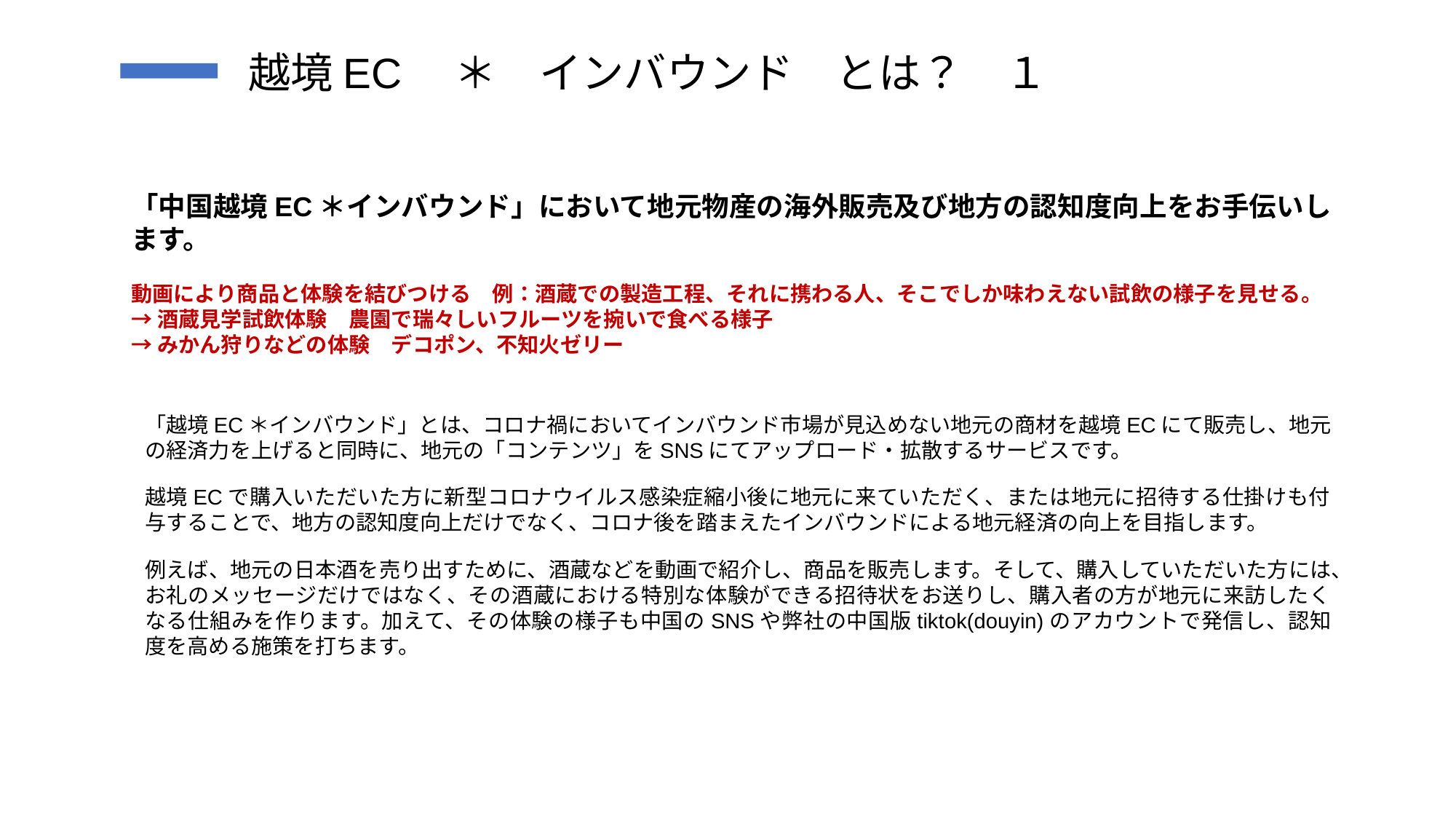

# 越境EC　＊　インバウンド　とは？　１

「中国越境EC＊インバウンド」において地元物産の海外販売及び地方の認知度向上をお手伝いします。

動画により商品と体験を結びつける　例：酒蔵での製造工程、それに携わる人、そこでしか味わえない試飲の様子を見せる。
→酒蔵見学試飲体験　農園で瑞々しいフルーツを捥いで食べる様子
→みかん狩りなどの体験　デコポン、不知火ゼリー

「越境EC＊インバウンド」とは、コロナ禍においてインバウンド市場が見込めない地元の商材を越境ECにて販売し、地元の経済力を上げると同時に、地元の「コンテンツ」をSNSにてアップロード・拡散するサービスです。

越境ECで購入いただいた方に新型コロナウイルス感染症縮小後に地元に来ていただく、または地元に招待する仕掛けも付与することで、地方の認知度向上だけでなく、コロナ後を踏まえたインバウンドによる地元経済の向上を目指します。

例えば、地元の日本酒を売り出すために、酒蔵などを動画で紹介し、商品を販売します。そして、購入していただいた方には、お礼のメッセージだけではなく、その酒蔵における特別な体験ができる招待状をお送りし、購入者の方が地元に来訪したくなる仕組みを作ります。加えて、その体験の様子も中国のSNSや弊社の中国版tiktok(douyin)のアカウントで発信し、認知度を高める施策を打ちます。